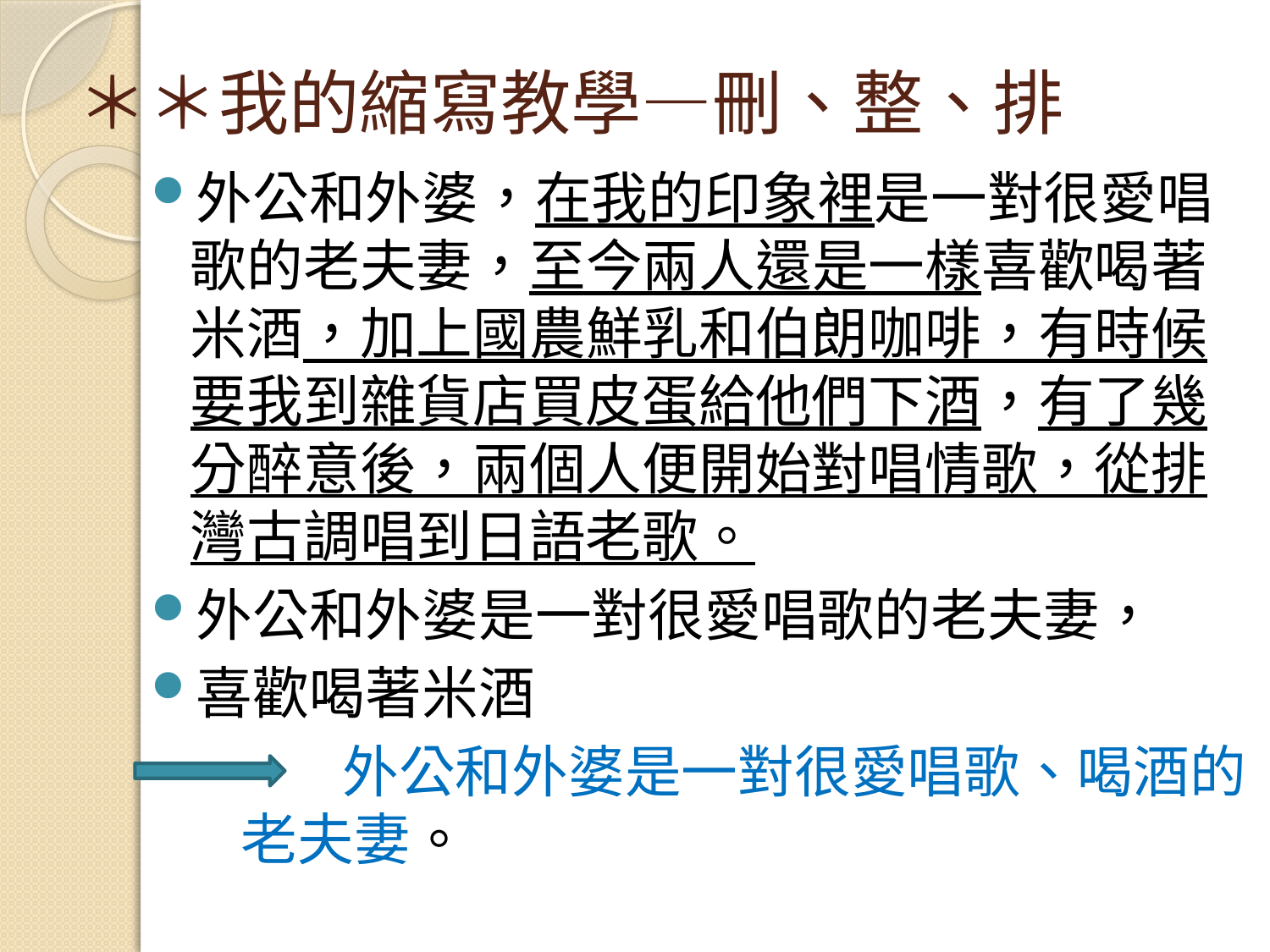

# ＊＊我的縮寫教學—刪、整、排
外公和外婆，在我的印象裡是一對很愛唱歌的老夫妻，至今兩人還是一樣喜歡喝著米酒，加上國農鮮乳和伯朗咖啡，有時候要我到雜貨店買皮蛋給他們下酒，有了幾分醉意後，兩個人便開始對唱情歌，從排灣古調唱到日語老歌。
外公和外婆是一對很愛唱歌的老夫妻，
喜歡喝著米酒
              外公和外婆是一對很愛唱歌、喝酒的     老夫妻。